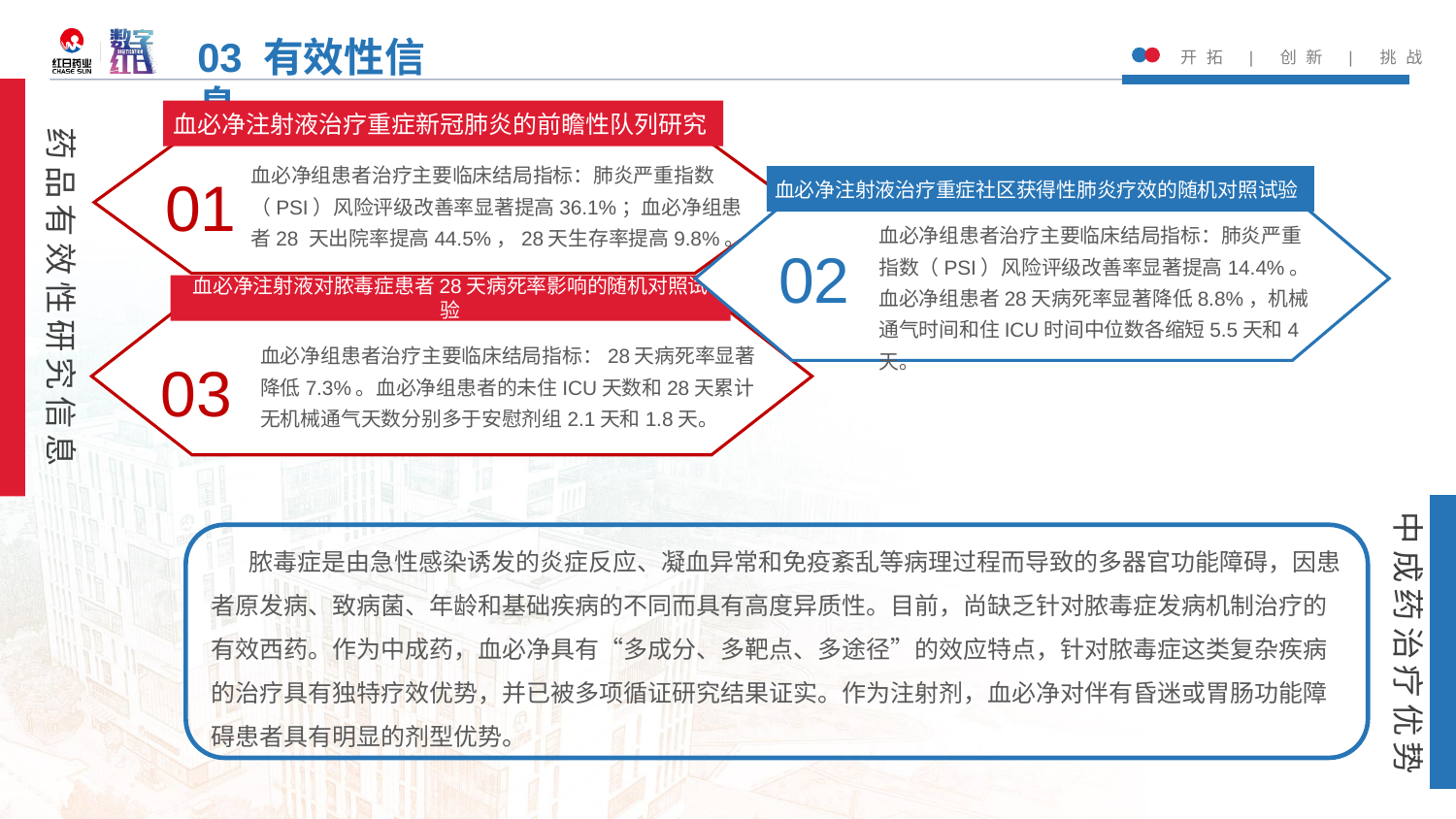

03 有效性信息

血必净注射液治疗重症新冠肺炎的前瞻性队列研究
药品有效性研究信息

血必净组患者治疗主要临床结局指标：肺炎严重指数（PSI）风险评级改善率显著提高36.1%；血必净组患者28 天出院率提高44.5%，28天生存率提高9.8%。
01

血必净注射液治疗重症社区获得性肺炎疗效的随机对照试验

血必净组患者治疗主要临床结局指标：肺炎严重指数（PSI）风险评级改善率显著提高14.4%。血必净组患者28天病死率显著降低8.8%，机械通气时间和住ICU时间中位数各缩短5.5天和4天。
02
血必净注射液对脓毒症患者28天病死率影响的随机对照试验

血必净组患者治疗主要临床结局指标：28天病死率显著降低7.3%。血必净组患者的未住ICU天数和28天累计无机械通气天数分别多于安慰剂组2.1天和1.8天。
03

中成药治疗优势
      脓毒症是由急性感染诱发的炎症反应、凝血异常和免疫紊乱等病理过程而导致的多器官功能障碍，因患者原发病、致病菌、年龄和基础疾病的不同而具有高度异质性。目前，尚缺乏针对脓毒症发病机制治疗的有效西药。作为中成药，血必净具有“多成分、多靶点、多途径”的效应特点，针对脓毒症这类复杂疾病的治疗具有独特疗效优势，并已被多项循证研究结果证实。作为注射剂，血必净对伴有昏迷或胃肠功能障碍患者具有明显的剂型优势。